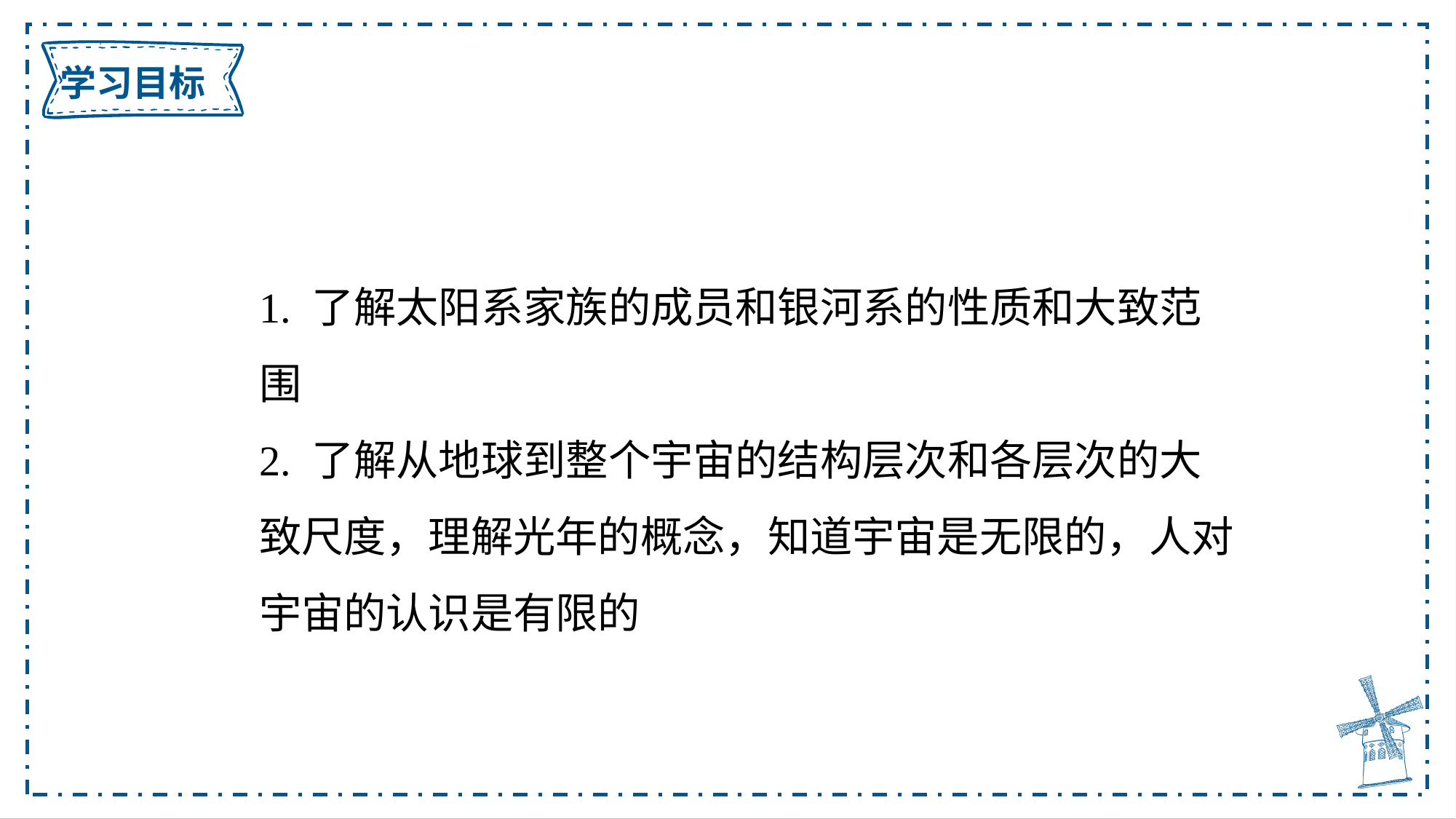

1. 了解太阳系家族的成员和银河系的性质和大致范围
2. 了解从地球到整个宇宙的结构层次和各层次的大致尺度，理解光年的概念，知道宇宙是无限的，人对宇宙的认识是有限的